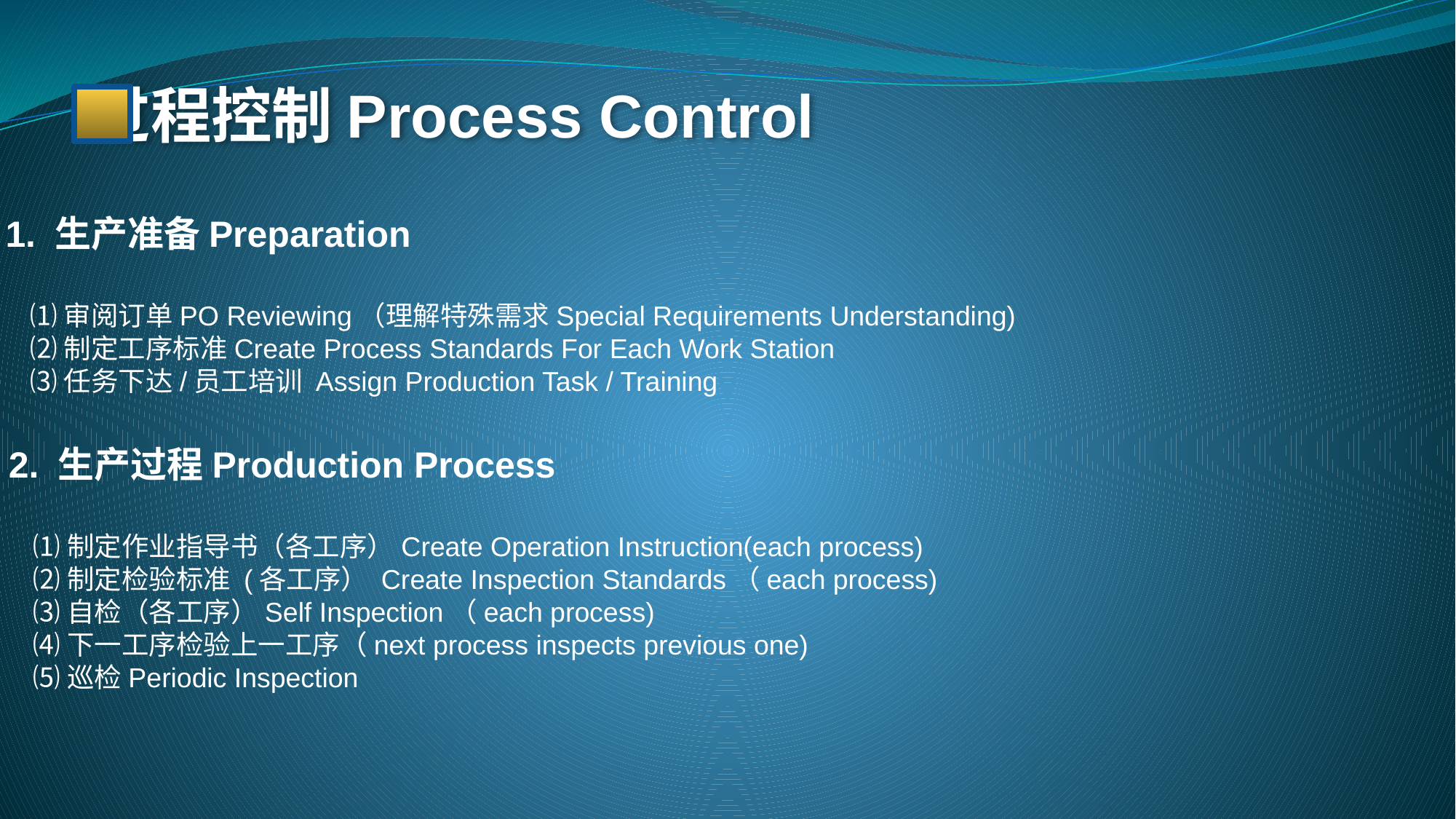

过程控制Process Control

1. 生产准备Preparation

    ⑴审阅订单PO Reviewing（理解特殊需求Special Requirements Understanding)
    ⑵制定工序标准Create Process Standards For Each Work Station
    ⑶任务下达/员工培训 Assign Production Task / Training
2. 生产过程Production Process

    ⑴制定作业指导书（各工序）Create Operation Instruction(each process)
    ⑵制定检验标准 (各工序） Create Inspection Standards（each process)
    ⑶自检（各工序）Self Inspection（each process)
    ⑷下一工序检验上一工序（next process inspects previous one)
    ⑸巡检Periodic Inspection